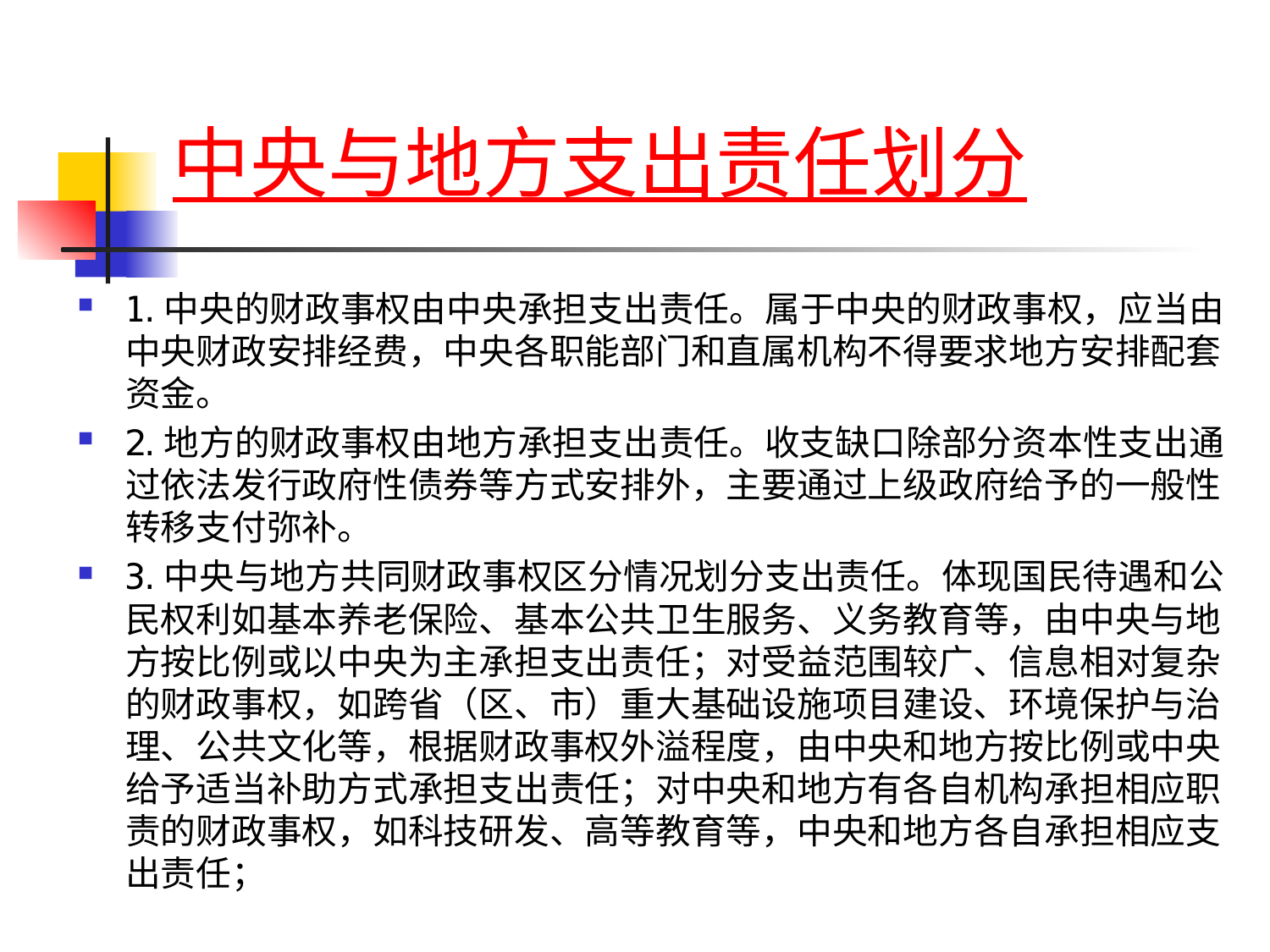

# 中央与地方支出责任划分
1.中央的财政事权由中央承担支出责任。属于中央的财政事权，应当由中央财政安排经费，中央各职能部门和直属机构不得要求地方安排配套资金。
2.地方的财政事权由地方承担支出责任。收支缺口除部分资本性支出通过依法发行政府性债券等方式安排外，主要通过上级政府给予的一般性转移支付弥补。
3.中央与地方共同财政事权区分情况划分支出责任。体现国民待遇和公民权利如基本养老保险、基本公共卫生服务、义务教育等，由中央与地方按比例或以中央为主承担支出责任；对受益范围较广、信息相对复杂的财政事权，如跨省（区、市）重大基础设施项目建设、环境保护与治理、公共文化等，根据财政事权外溢程度，由中央和地方按比例或中央给予适当补助方式承担支出责任；对中央和地方有各自机构承担相应职责的财政事权，如科技研发、高等教育等，中央和地方各自承担相应支出责任；